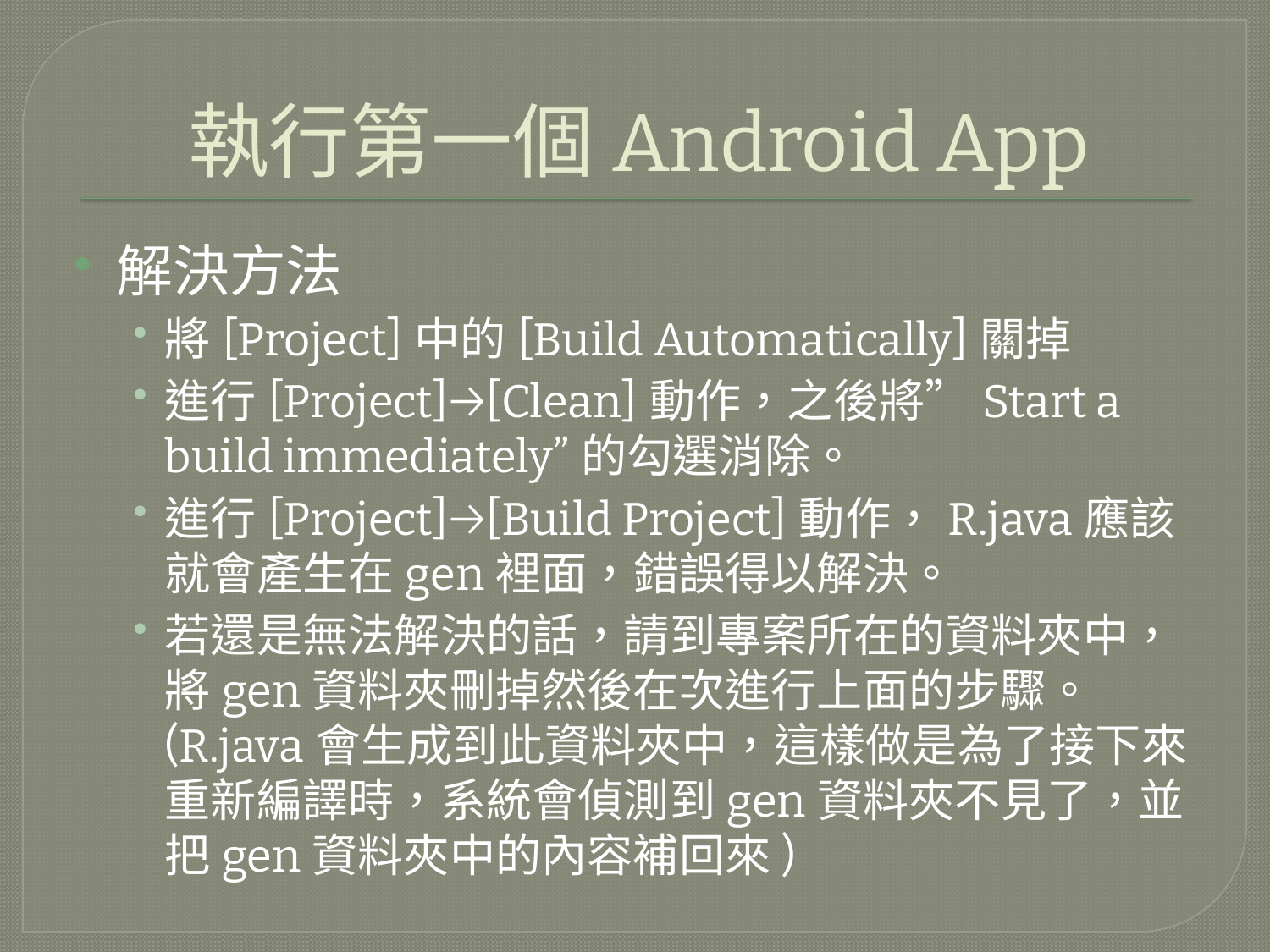

# 執行第一個Android App
解決方法
將[Project]中的[Build Automatically]關掉
進行[Project]→[Clean]動作，之後將”Start a build immediately”的勾選消除。
進行[Project]→[Build Project]動作，R.java應該就會產生在gen裡面，錯誤得以解決。
若還是無法解決的話，請到專案所在的資料夾中，將gen資料夾刪掉然後在次進行上面的步驟。(R.java會生成到此資料夾中，這樣做是為了接下來重新編譯時，系統會偵測到gen資料夾不見了，並把gen資料夾中的內容補回來)